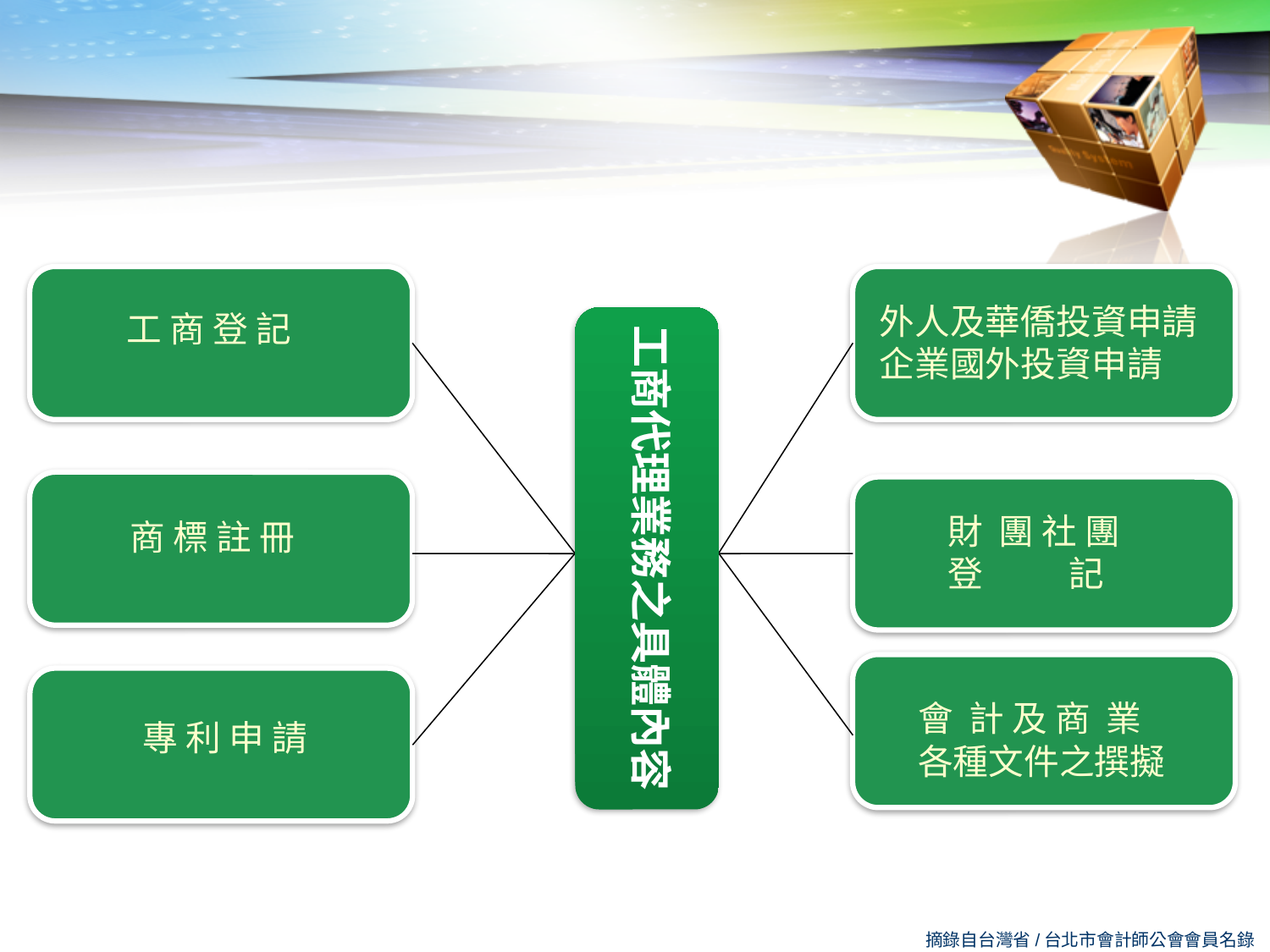

外人及華僑投資申請
企業國外投資申請
工 商 登 記

工商代理業務之具體內容

財  團 社 團
登           記
商 標 註 冊

會  計 及 商  業
各種文件之撰擬
專 利 申 請
摘錄自台灣省/台北市會計師公會會員名錄